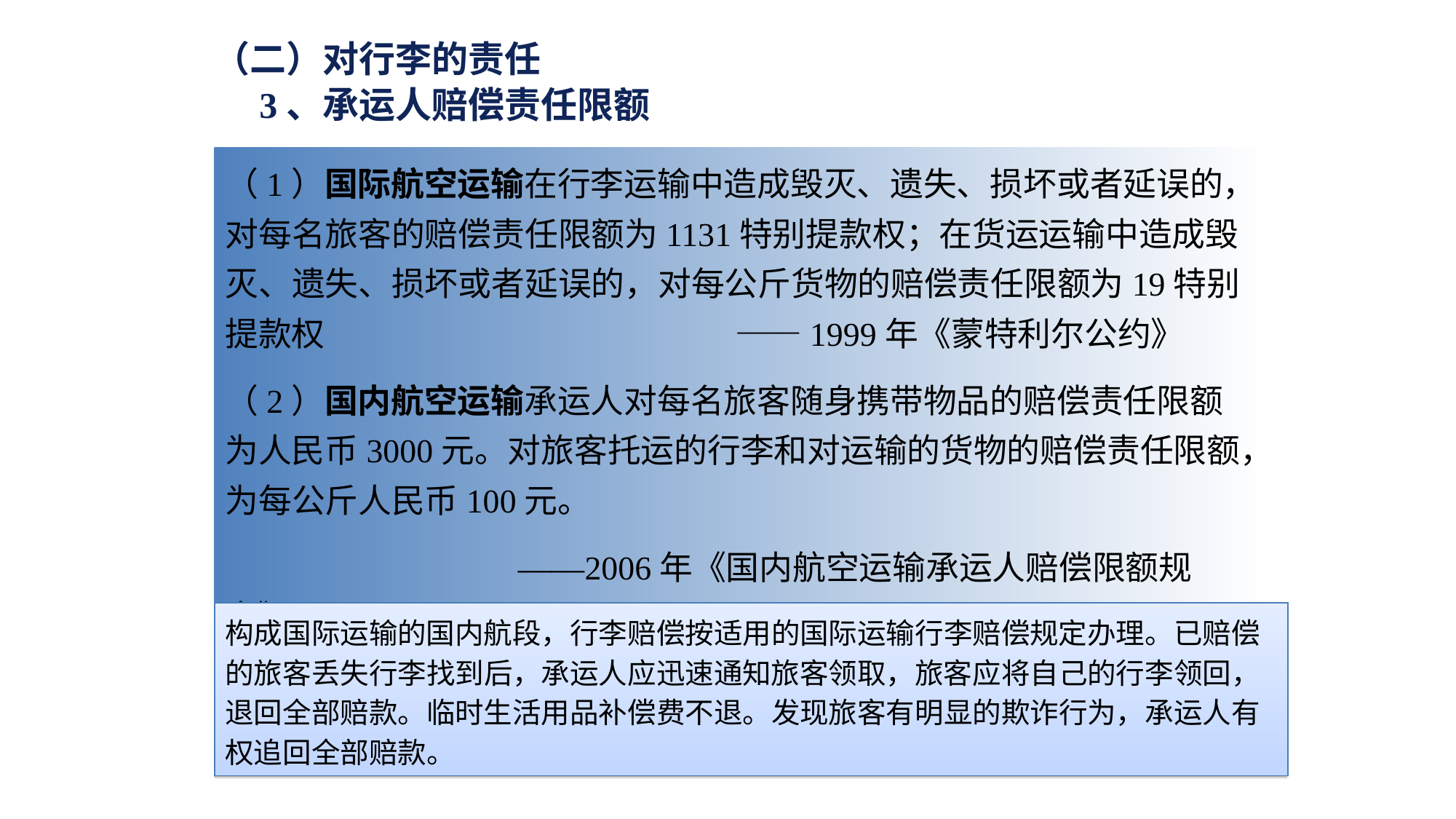

（二）对行李的责任
     3、承运人赔偿责任限额
（1）国际航空运输在行李运输中造成毁灭、遗失、损坏或者延误的，对每名旅客的赔偿责任限额为1131特别提款权；在货运运输中造成毁灭、遗失、损坏或者延误的，对每公斤货物的赔偿责任限额为19特别提款权                                                       ——1999年《蒙特利尔公约》
（2）国内航空运输承运人对每名旅客随身携带物品的赔偿责任限额为人民币3000元。对旅客托运的行李和对运输的货物的赔偿责任限额，为每公斤人民币100元。
                                   ——2006年《国内航空运输承运人赔偿限额规定》
构成国际运输的国内航段，行李赔偿按适用的国际运输行李赔偿规定办理。已赔偿的旅客丢失行李找到后，承运人应迅速通知旅客领取，旅客应将自己的行李领回，退回全部赔款。临时生活用品补偿费不退。发现旅客有明显的欺诈行为，承运人有权追回全部赔款。
48